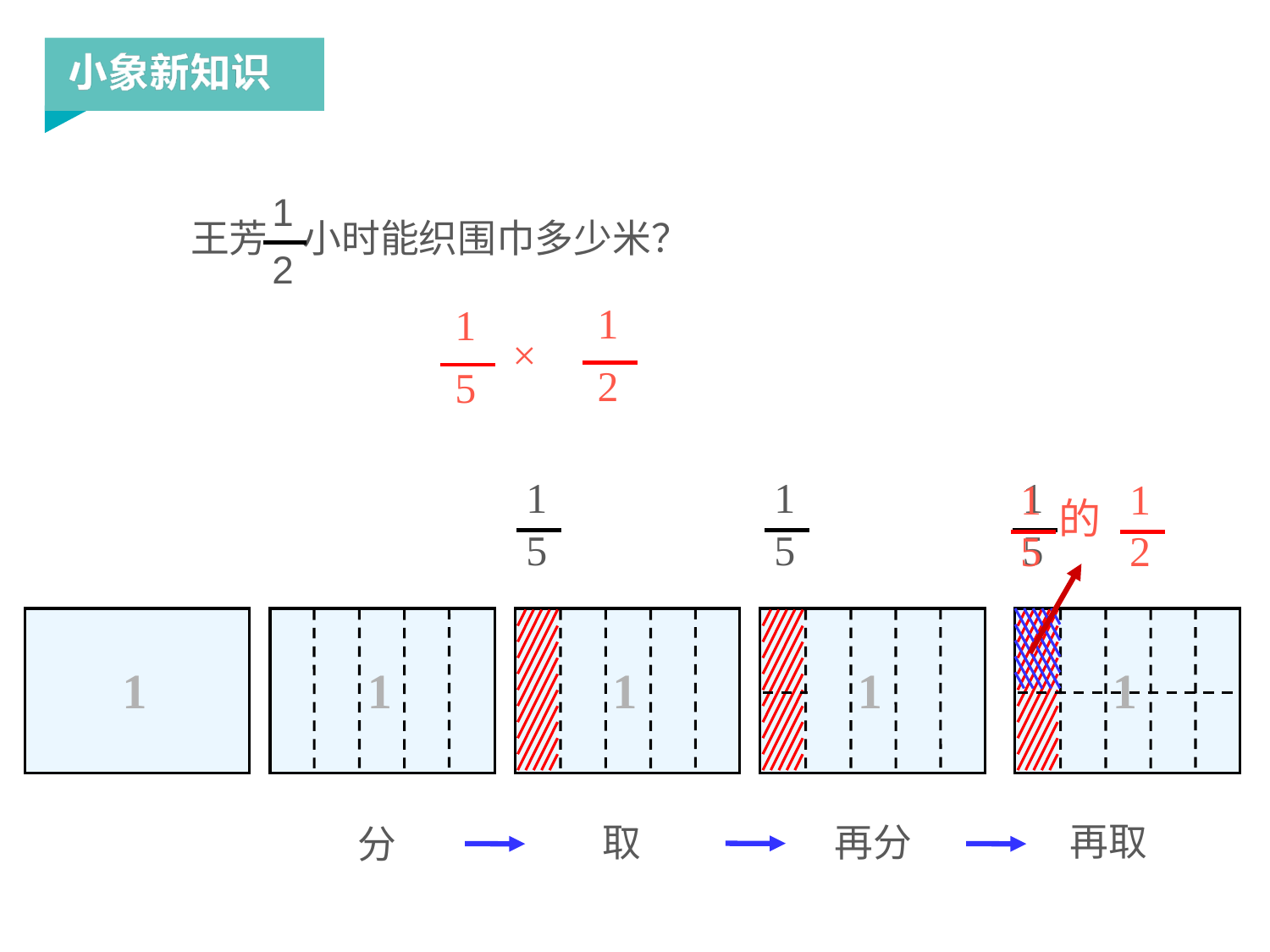

1
2
王芳    小时能织围巾多少米？

1
2
1
5
×
1
5
1
5
1
5
1
5
1
2
的

1

1

1

1

1

再取

再分

取

分